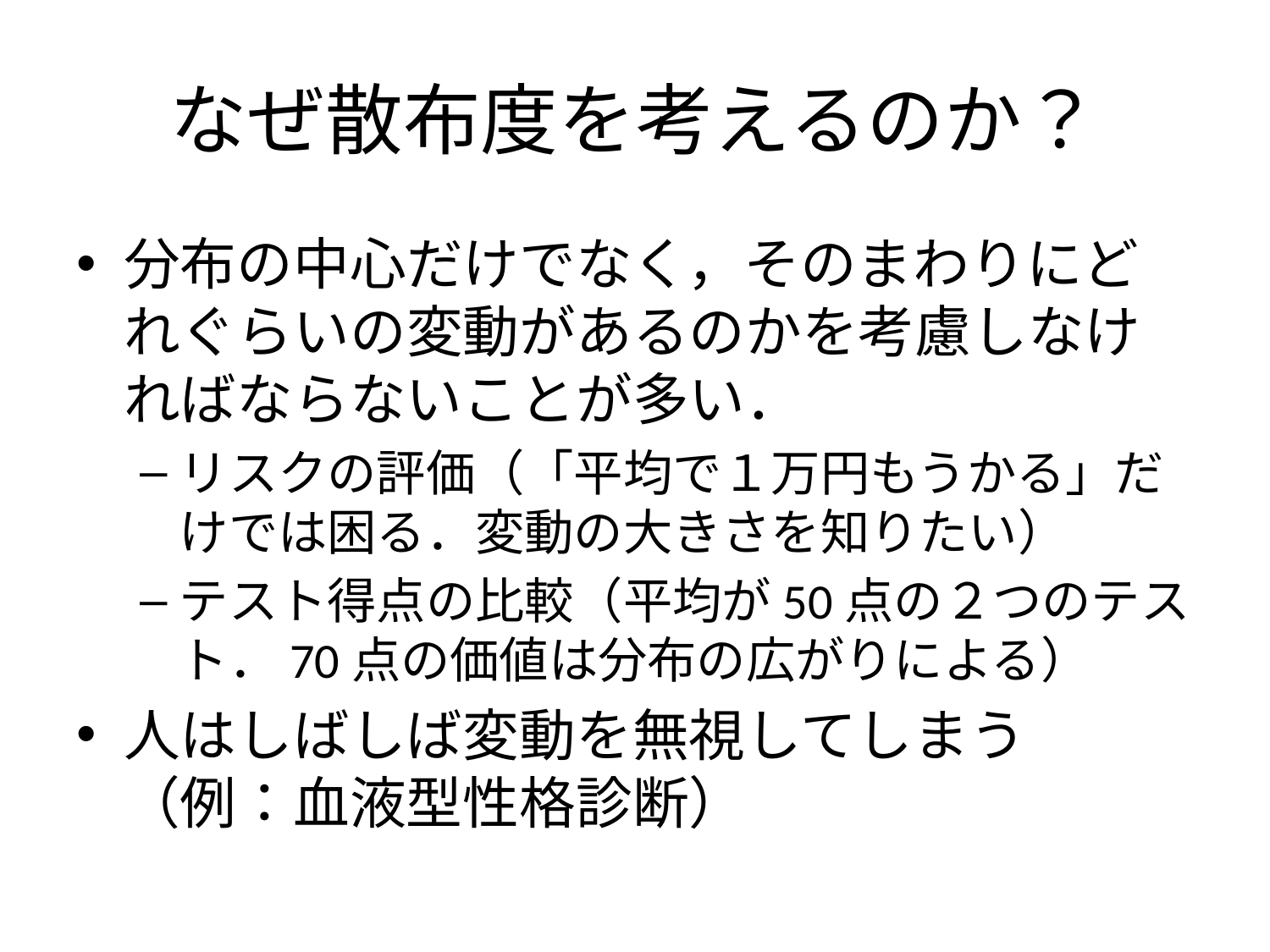

# なぜ散布度を考えるのか？
分布の中心だけでなく，そのまわりにどれぐらいの変動があるのかを考慮しなければならないことが多い．
リスクの評価（「平均で１万円もうかる」だけでは困る．変動の大きさを知りたい）
テスト得点の比較（平均が50点の２つのテスト．70点の価値は分布の広がりによる）
人はしばしば変動を無視してしまう（例：血液型性格診断）